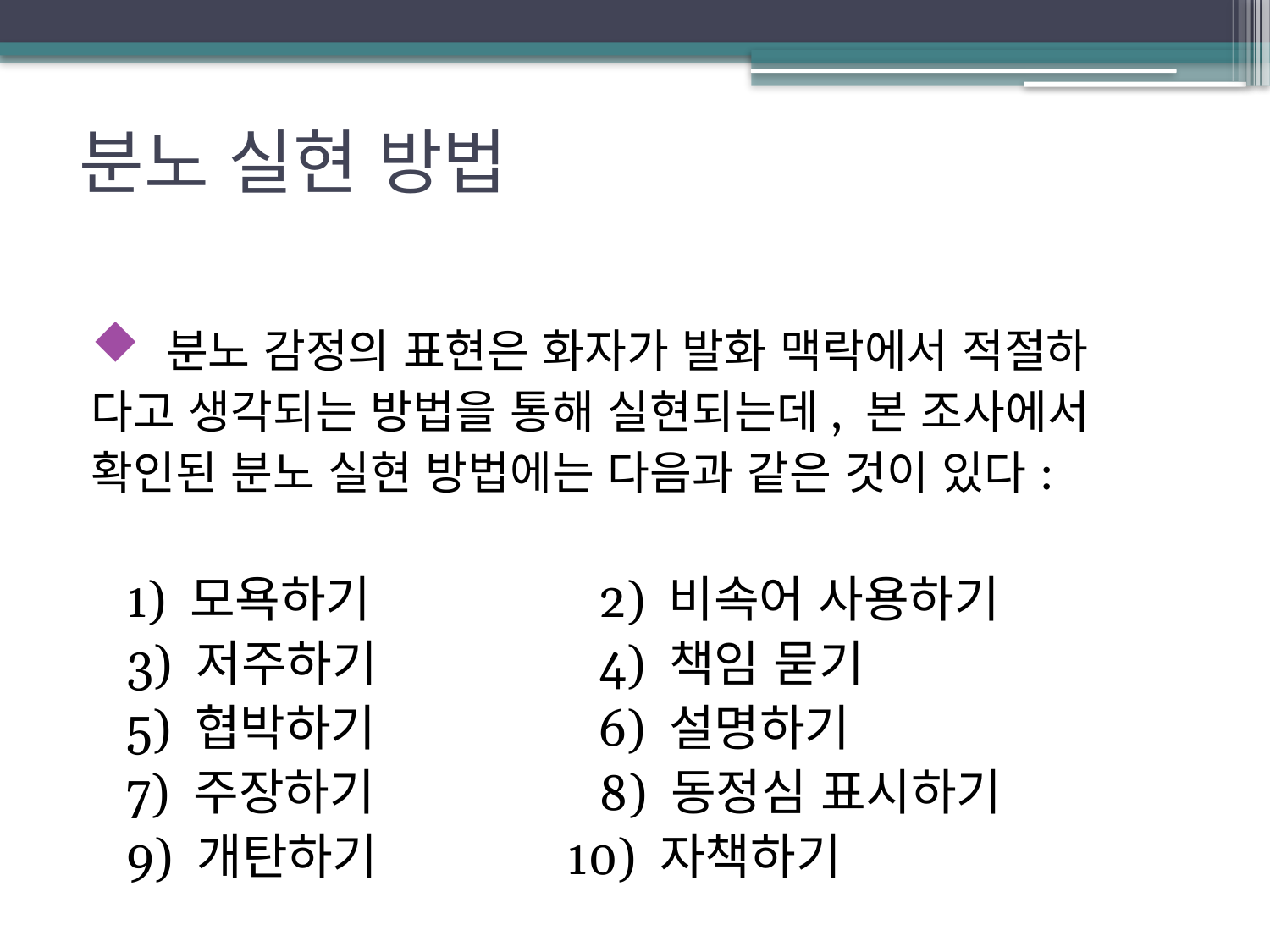

# 분노 실현 방법
 분노 감정의 표현은 화자가 발화 맥락에서 적절하
다고 생각되는 방법을 통해 실현되는데, 본 조사에서
확인된 분노 실현 방법에는 다음과 같은 것이 있다:

   1) 모욕하기	  	2) 비속어 사용하기
   3) 저주하기		4) 책임 묻기
   5) 협박하기		6) 설명하기
   7) 주장하기		8) 동정심 표시하기
   9) 개탄하기	      10) 자책하기